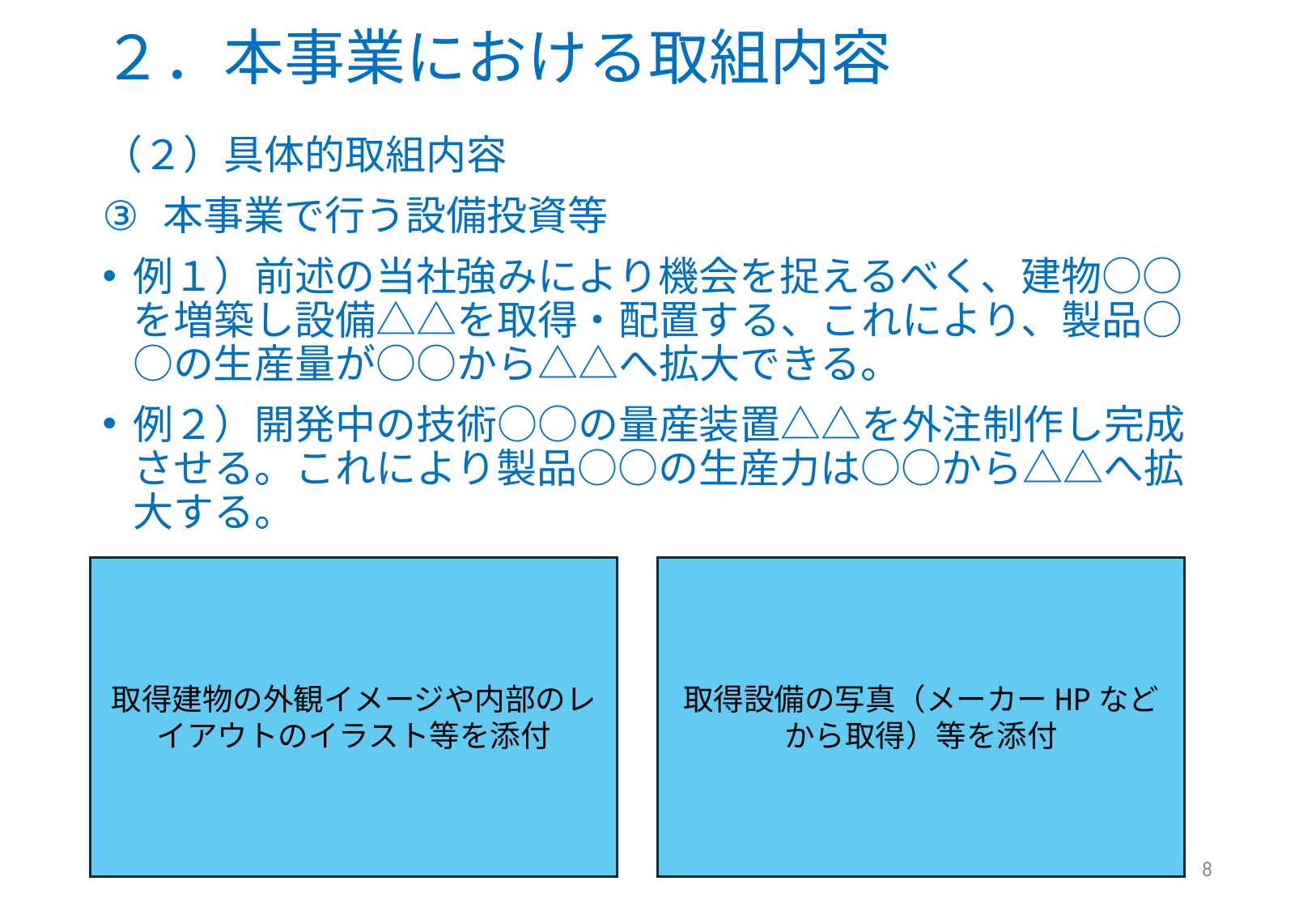

# ２．本事業における取組内容
（２）具体的取組内容
本事業で行う設備投資等
例１）前述の当社強みにより機会を捉えるべく、建物○○を増築し設備△△を取得・配置する、これにより、製品○○の生産量が○○から△△へ拡大できる。
例２）開発中の技術○○の量産装置△△を外注制作し完成させる。これにより製品○○の生産力は○○から△△へ拡大する。
取得設備の写真（メーカーHPなどから取得）等を添付
取得建物の外観イメージや内部のレイアウトのイラスト等を添付
8